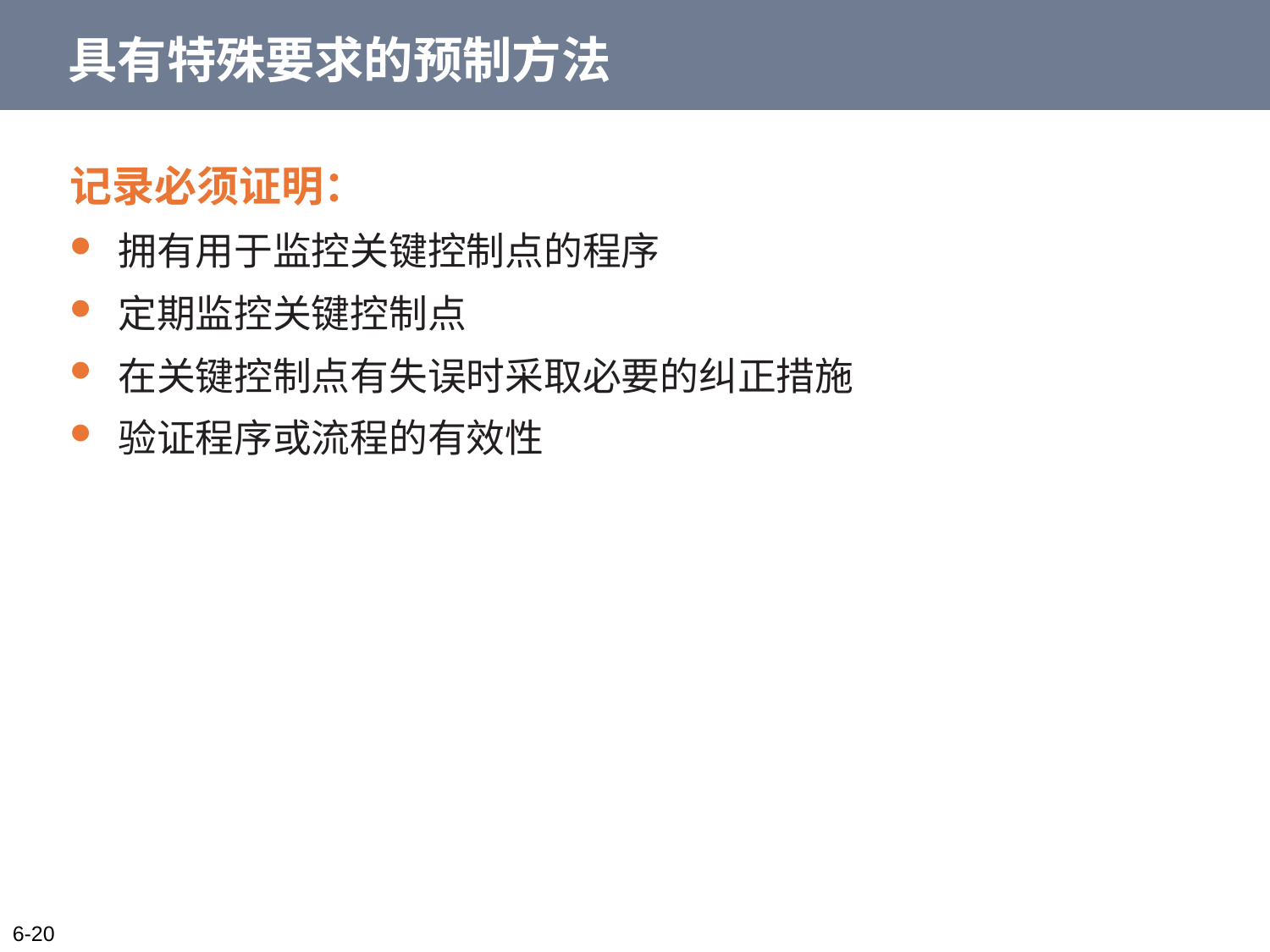

# 具有特殊要求的预制方法
记录必须证明：
拥有用于监控关键控制点的程序
定期监控关键控制点
在关键控制点有失误时采取必要的纠正措施
验证程序或流程的有效性

6-20